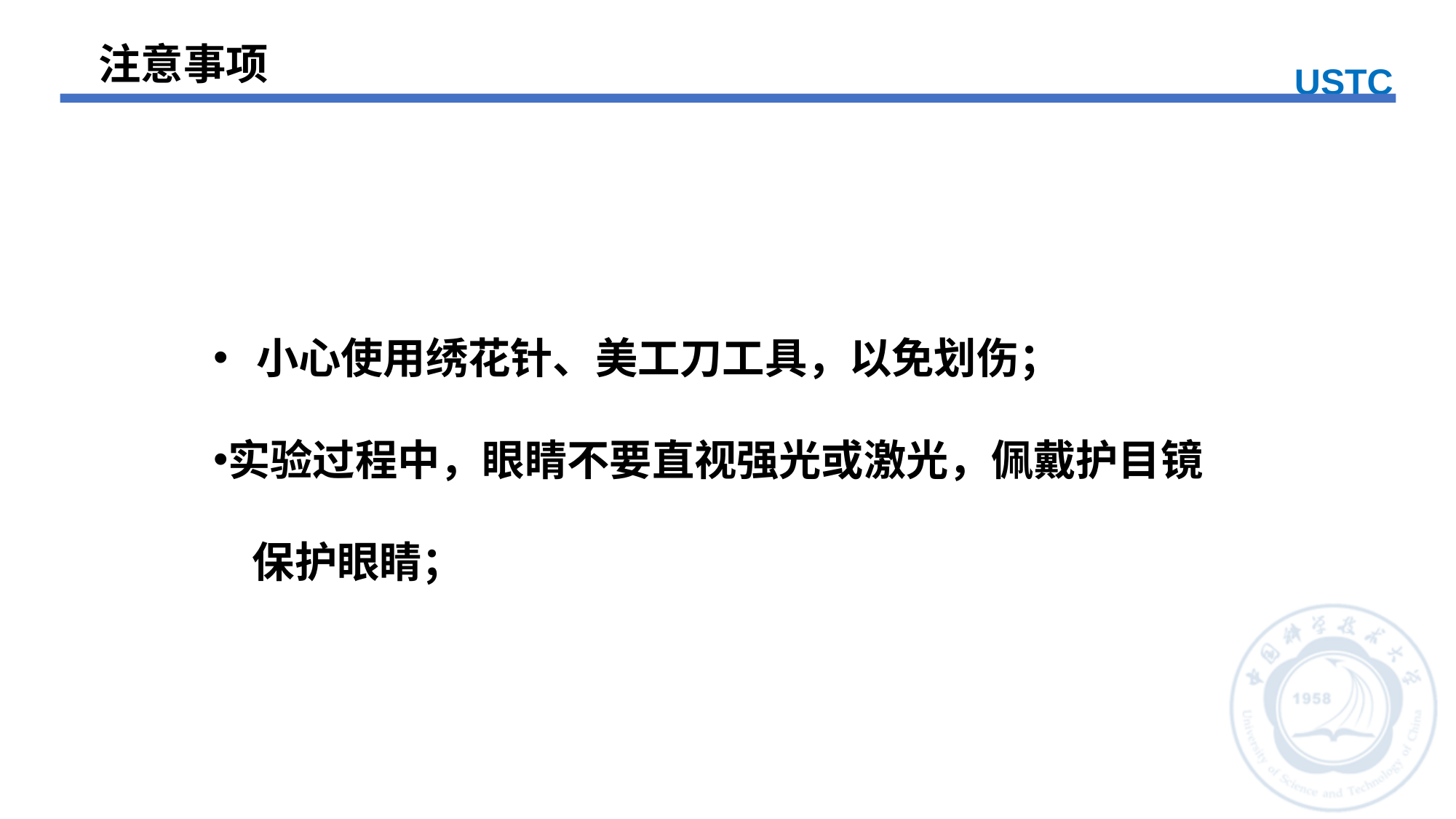

注意事项
USTC

小心使用绣花针、美工刀工具，以免划伤；
实验过程中，眼睛不要直视强光或激光，佩戴护目镜
   保护眼睛；